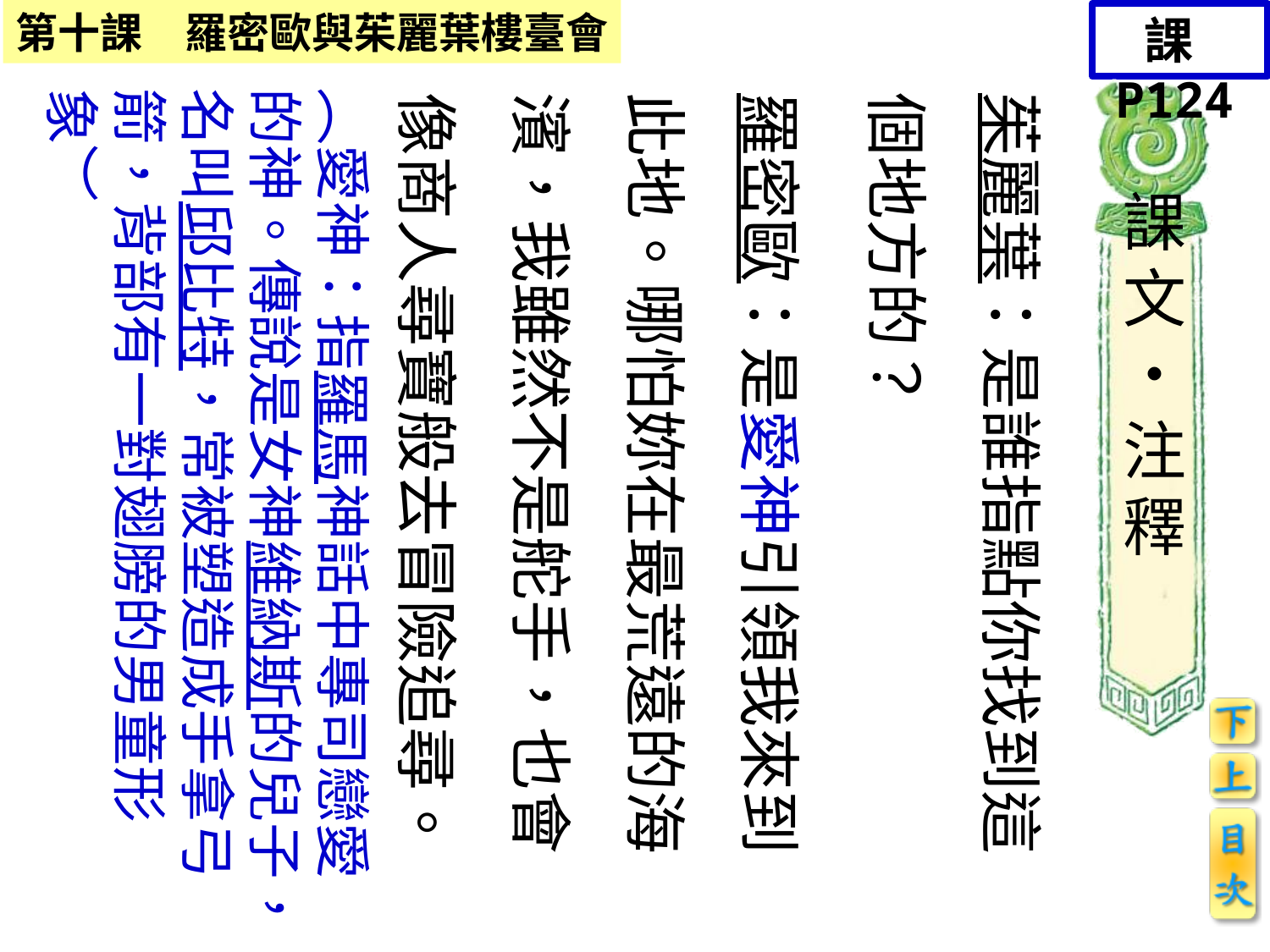

課P124
︵愛神：指羅馬神話中專司戀愛的神。傳說是女神維納斯的兒子，名叫邱比特，常被塑造成手拿弓箭，背部有一對翅膀的男童形象︶
茱麗葉：是誰指點你找到這個地方的？
羅密歐：是愛神引領我來到此地。哪怕妳在最荒遠的海濱，我雖然不是舵手，也會像商人尋寶般去冒險追尋。
課文‧注釋